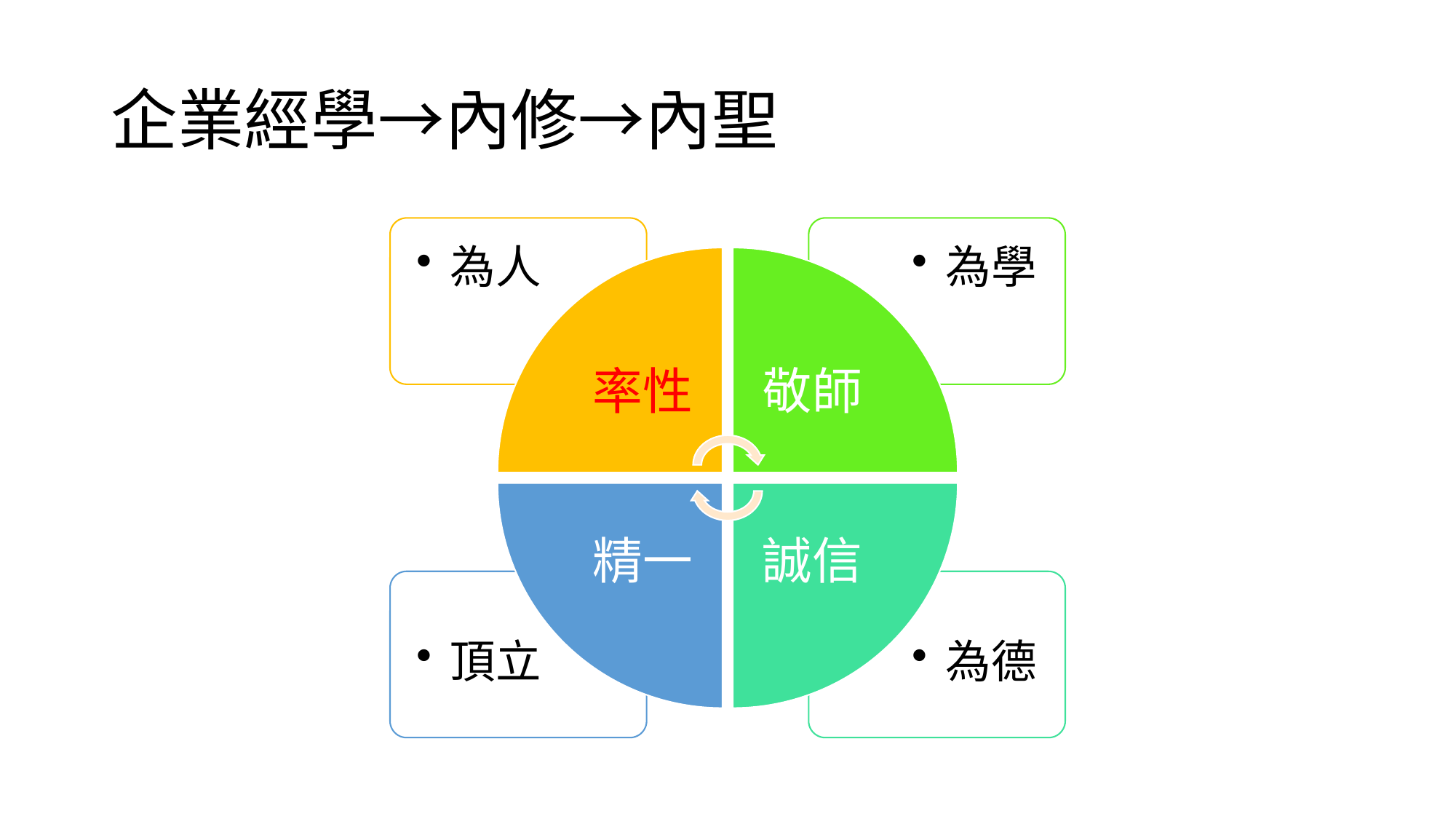

# 企業經學→內修→內聖
為德
頂立
為學
為人
率性
敬師
誠信
精一